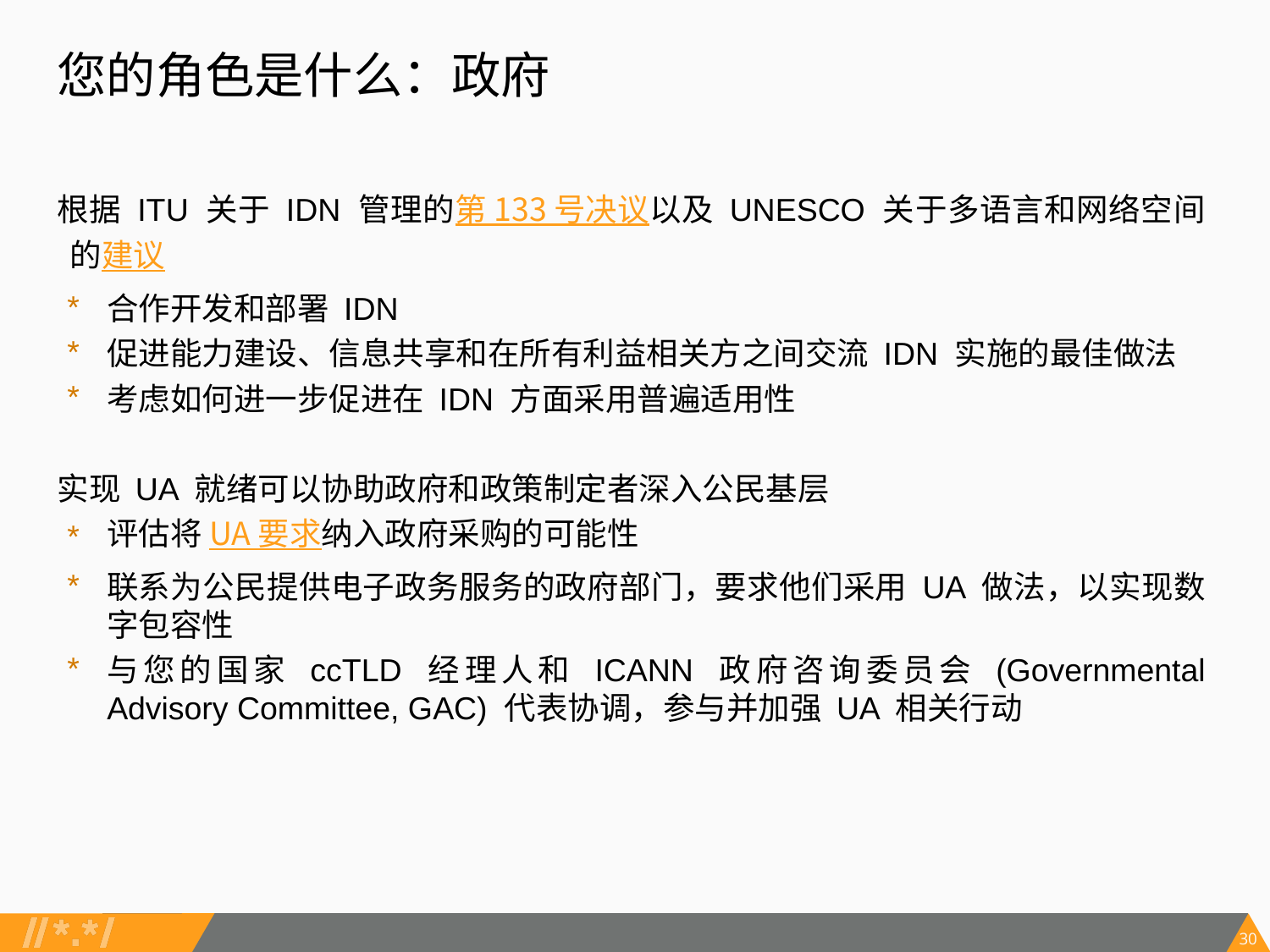

您的角色是什么：政府
根据 ITU 关于 IDN 管理的第 133 号决议以及 UNESCO 关于多语言和网络空间的建议
合作开发和部署 IDN
促进能力建设、信息共享和在所有利益相关方之间交流 IDN 实施的最佳做法
考虑如何进一步促进在 IDN 方面采用普遍适用性

实现 UA 就绪可以协助政府和政策制定者深入公民基层
评估将 UA 要求纳入政府采购的可能性
联系为公民提供电子政务服务的政府部门，要求他们采用 UA 做法，以实现数字包容性
与您的国家 ccTLD 经理人和 ICANN 政府咨询委员会 (Governmental Advisory Committee, GAC) 代表协调，参与并加强 UA 相关行动